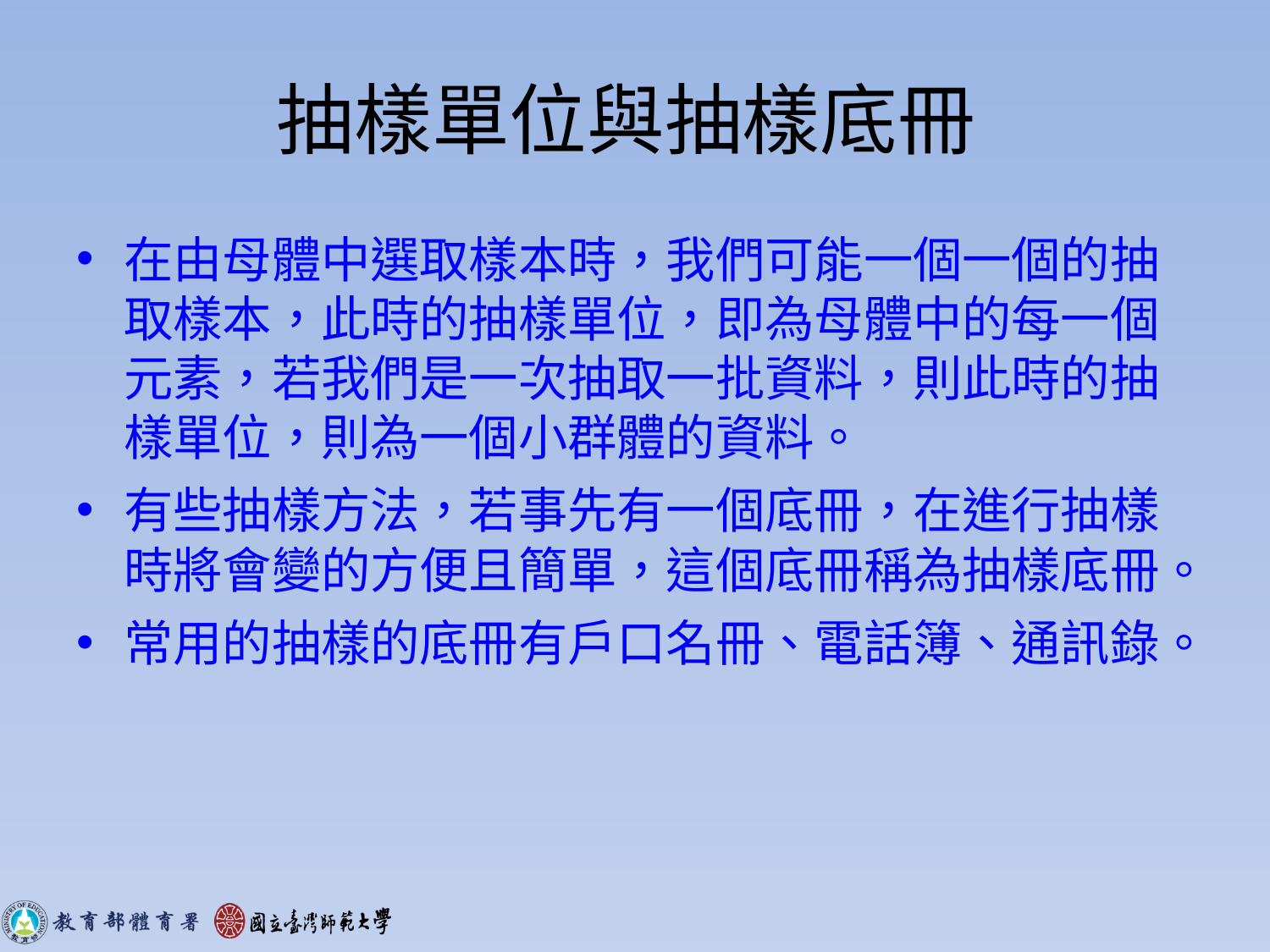

# 抽樣單位與抽樣底冊
在由母體中選取樣本時，我們可能一個一個的抽取樣本，此時的抽樣單位，即為母體中的每一個元素，若我們是一次抽取一批資料，則此時的抽樣單位，則為一個小群體的資料。
有些抽樣方法，若事先有一個底冊，在進行抽樣時將會變的方便且簡單，這個底冊稱為抽樣底冊。
常用的抽樣的底冊有戶口名冊、電話簿、通訊錄。